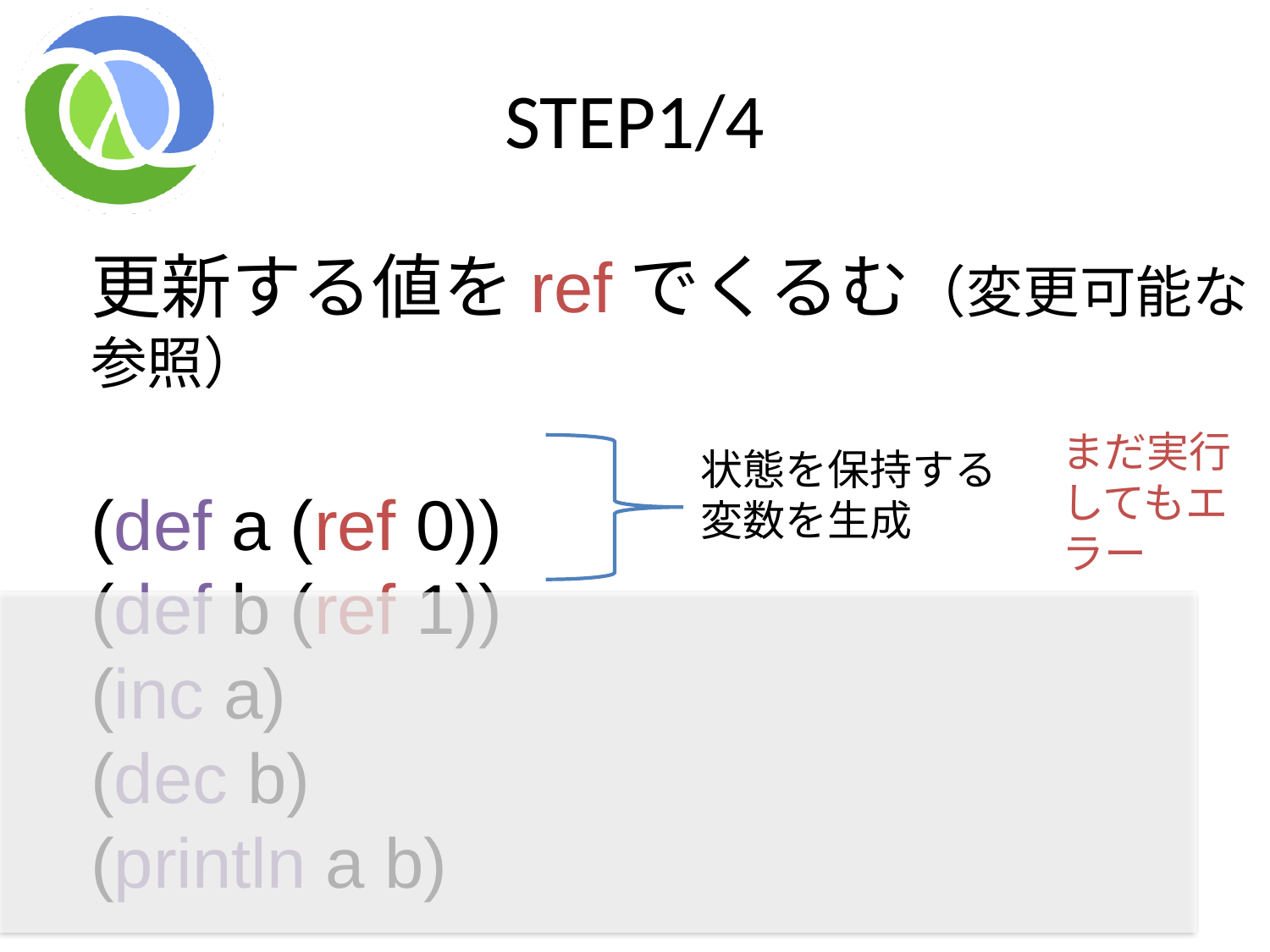

# STEP1/4
更新する値をrefでくるむ（変更可能な参照）

(def a (ref 0))
(def b (ref 1))
(inc a)
(dec b)
(println a b)

まだ実行してもエラー

状態を保持する
変数を生成